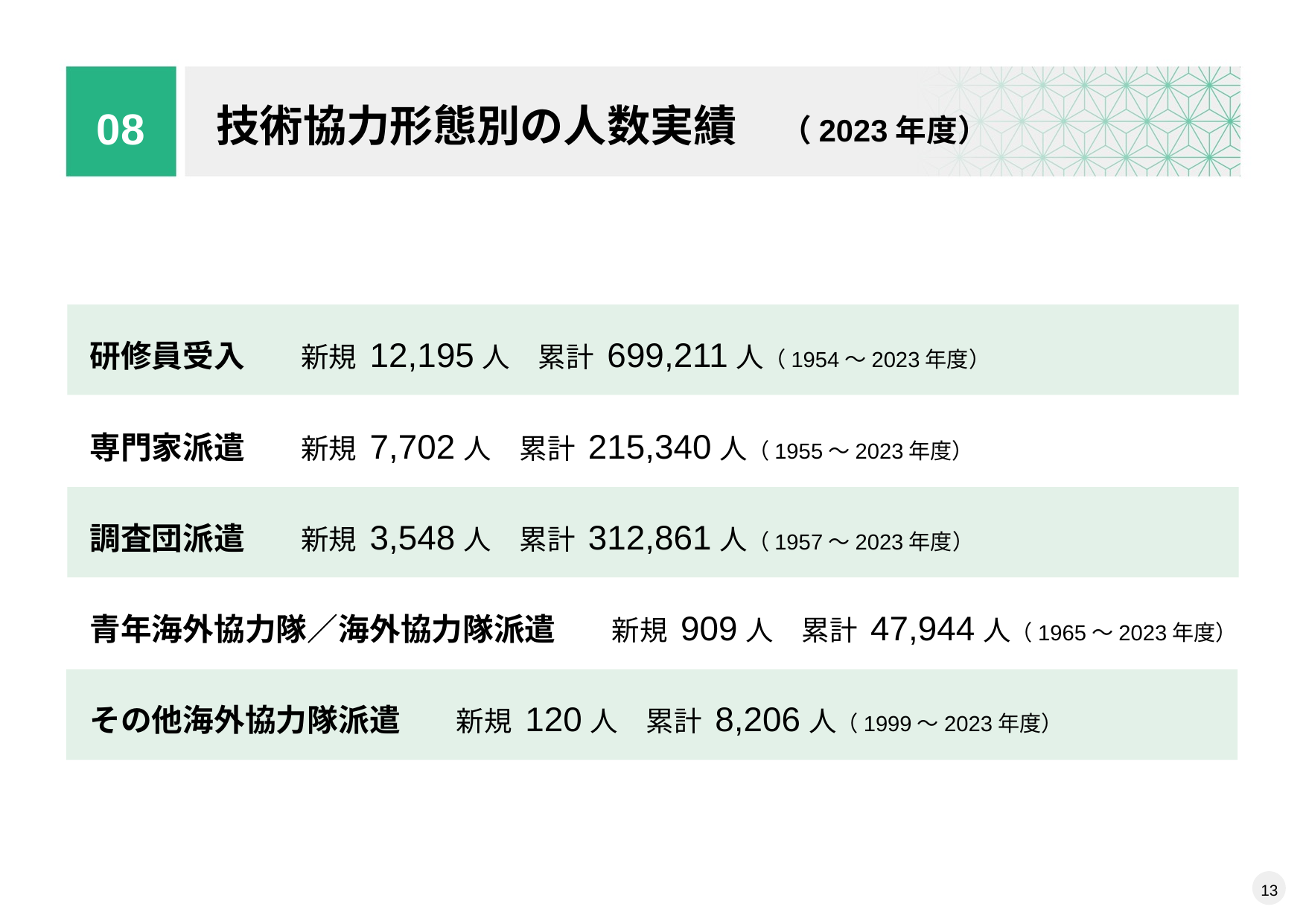

技術協力形態別の人数実績　（2023年度）
08

研修員受入　　新規 12,195人　累計 699,211人（1954～2023年度）
専門家派遣　　新規 7,702人　累計 215,340人（1955～2023年度）
調査団派遣　　新規 3,548人　累計 312,861人（1957～2023年度）
青年海外協力隊／海外協力隊派遣　　新規 909人　累計 47,944人（1965～2023年度）
その他海外協力隊派遣　　新規 120人　累計 8,206人（1999～2023年度）

13